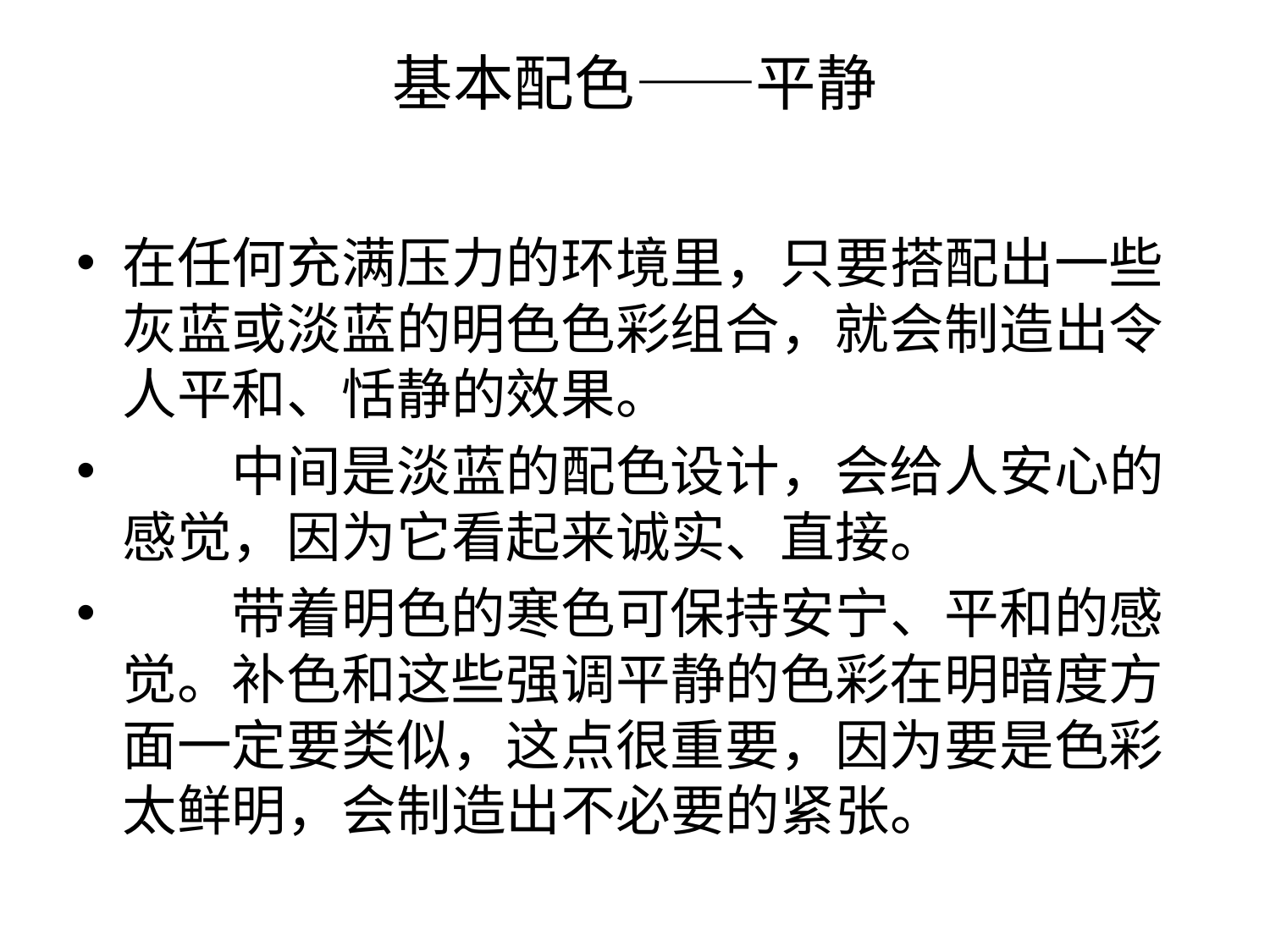

# 基本配色——平静
在任何充满压力的环境里，只要搭配出一些灰蓝或淡蓝的明色色彩组合，就会制造出令人平和、恬静的效果。
　　中间是淡蓝的配色设计，会给人安心的感觉，因为它看起来诚实、直接。
　　带着明色的寒色可保持安宁、平和的感觉。补色和这些强调平静的色彩在明暗度方面一定要类似，这点很重要，因为要是色彩太鲜明，会制造出不必要的紧张。